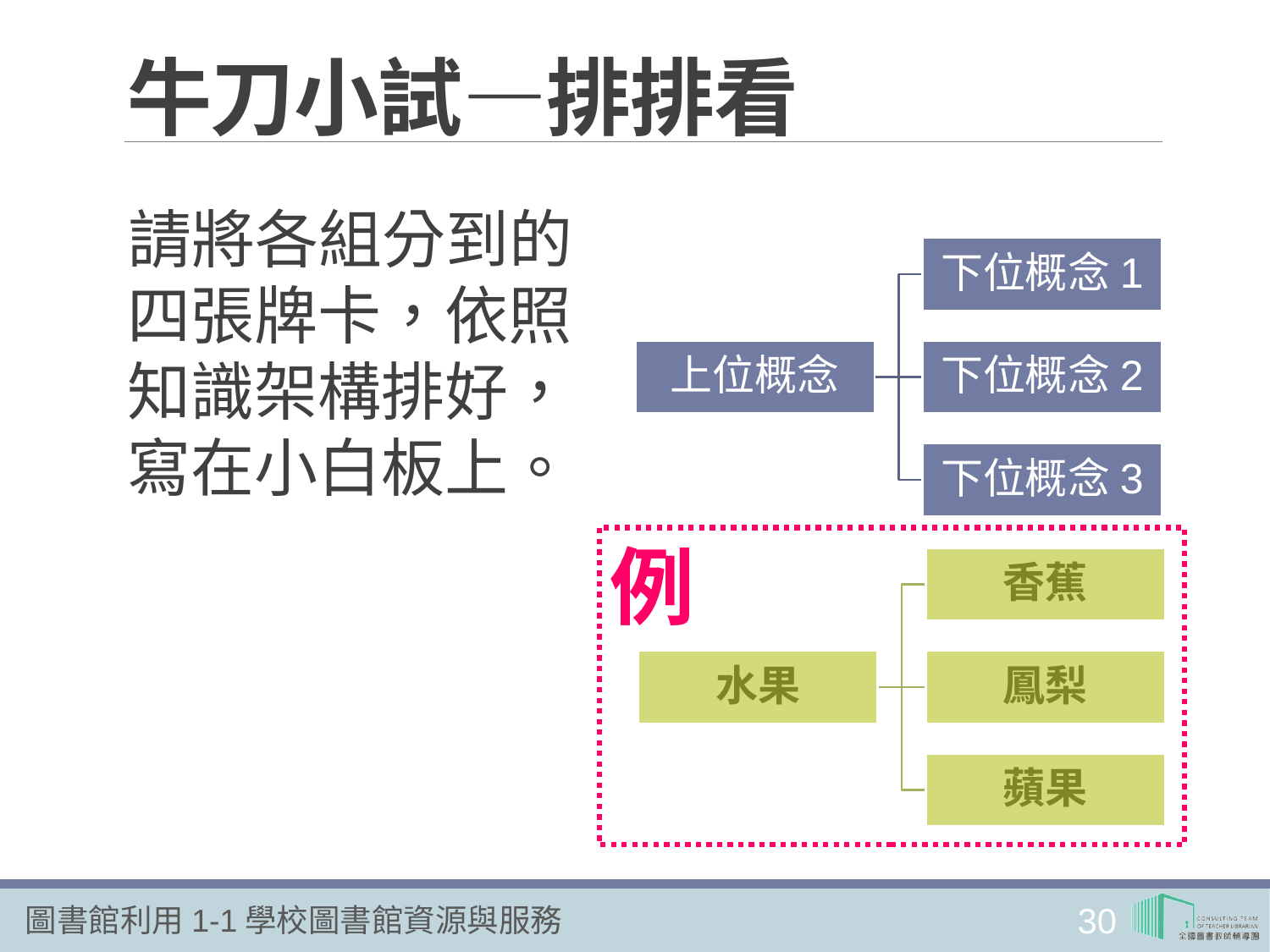

# 牛刀小試—排排看
請將各組分到的四張牌卡，依照知識架構排好，寫在小白板上。
上位概念
下位概念1
下位概念2
下位概念3
水果
香蕉
鳳梨
蘋果
例